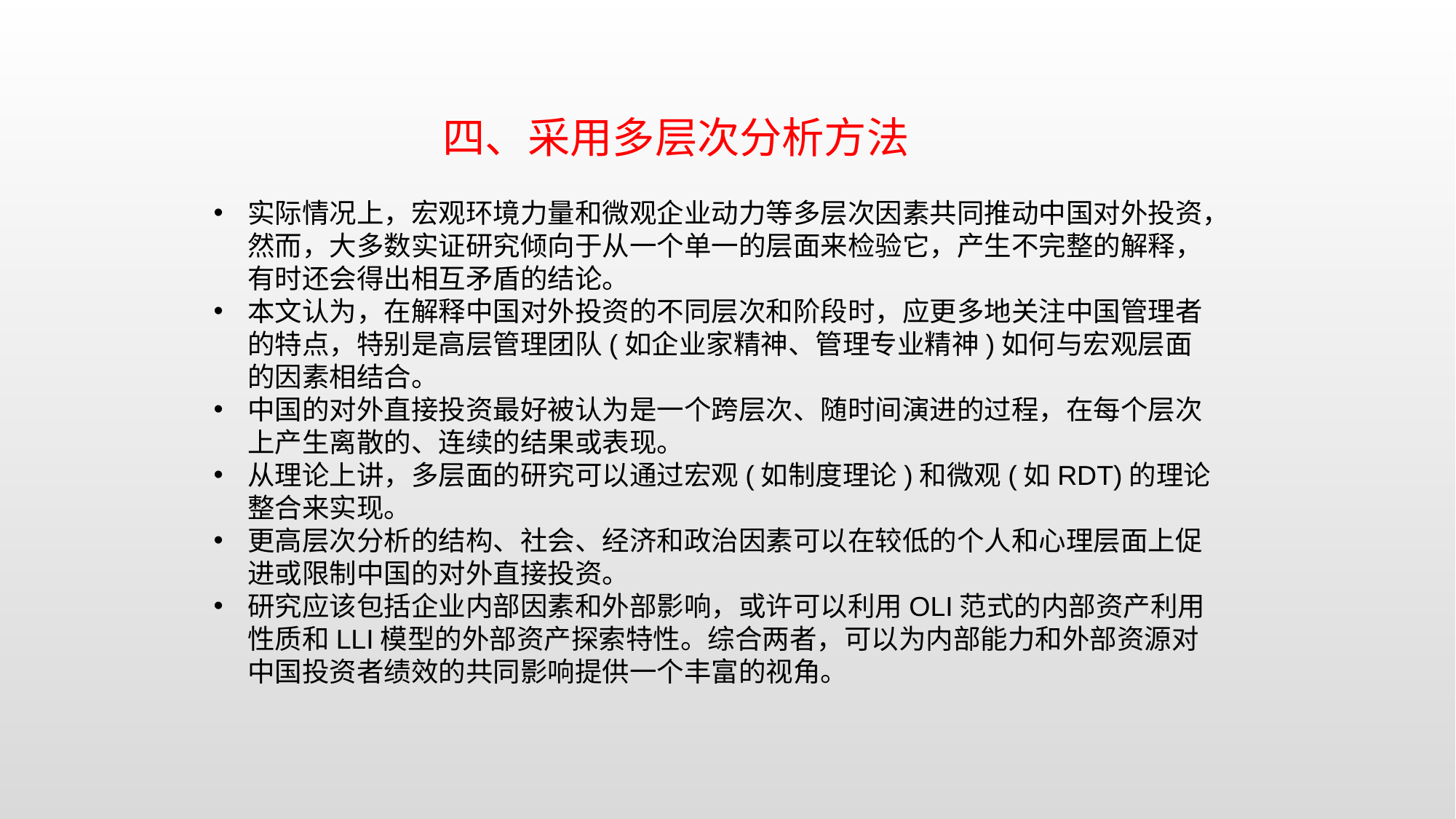

四、采用多层次分析方法
实际情况上，宏观环境力量和微观企业动力等多层次因素共同推动中国对外投资，然而，大多数实证研究倾向于从一个单一的层面来检验它，产生不完整的解释，有时还会得出相互矛盾的结论。
本文认为，在解释中国对外投资的不同层次和阶段时，应更多地关注中国管理者的特点，特别是高层管理团队(如企业家精神、管理专业精神)如何与宏观层面的因素相结合。
中国的对外直接投资最好被认为是一个跨层次、随时间演进的过程，在每个层次上产生离散的、连续的结果或表现。
从理论上讲，多层面的研究可以通过宏观(如制度理论)和微观(如RDT)的理论整合来实现。
更高层次分析的结构、社会、经济和政治因素可以在较低的个人和心理层面上促进或限制中国的对外直接投资。
研究应该包括企业内部因素和外部影响，或许可以利用OLI范式的内部资产利用性质和LLI模型的外部资产探索特性。综合两者，可以为内部能力和外部资源对中国投资者绩效的共同影响提供一个丰富的视角。